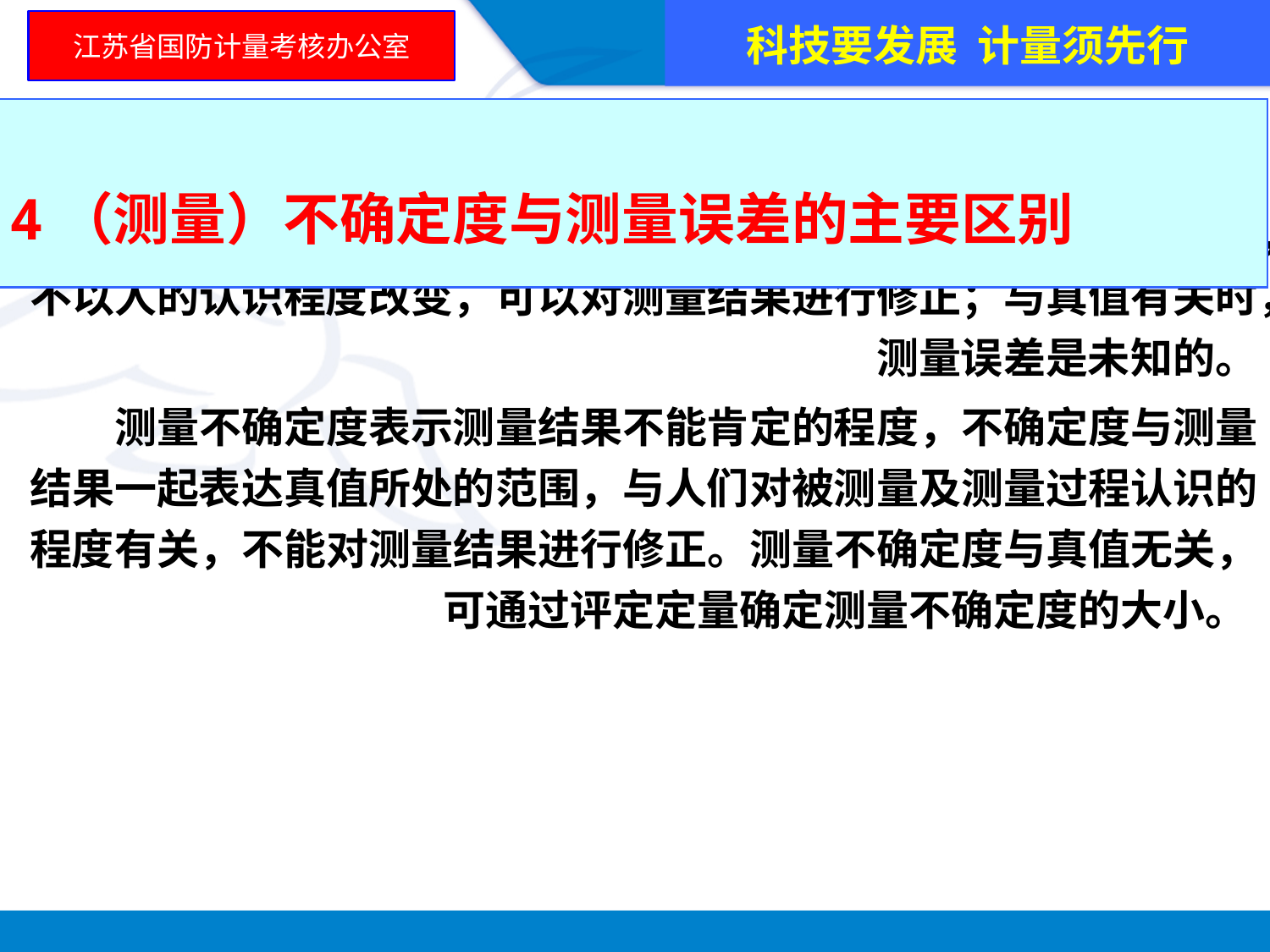

科技要发展  计量须先行
江苏省国防计量考核办公室
4（测量）不确定度与测量误差的主要区别

  两者均与测量结果有关，反映测量结果的质量指标。
  测量误差表示测量结果偏离参考值或真值的大小，其客观存在，不以人的认识程度改变，可以对测量结果进行修正；与真值有关时，测量误差是未知的。
  测量不确定度表示测量结果不能肯定的程度，不确定度与测量结果一起表达真值所处的范围，与人们对被测量及测量过程认识的程度有关，不能对测量结果进行修正。测量不确定度与真值无关，可通过评定定量确定测量不确定度的大小。